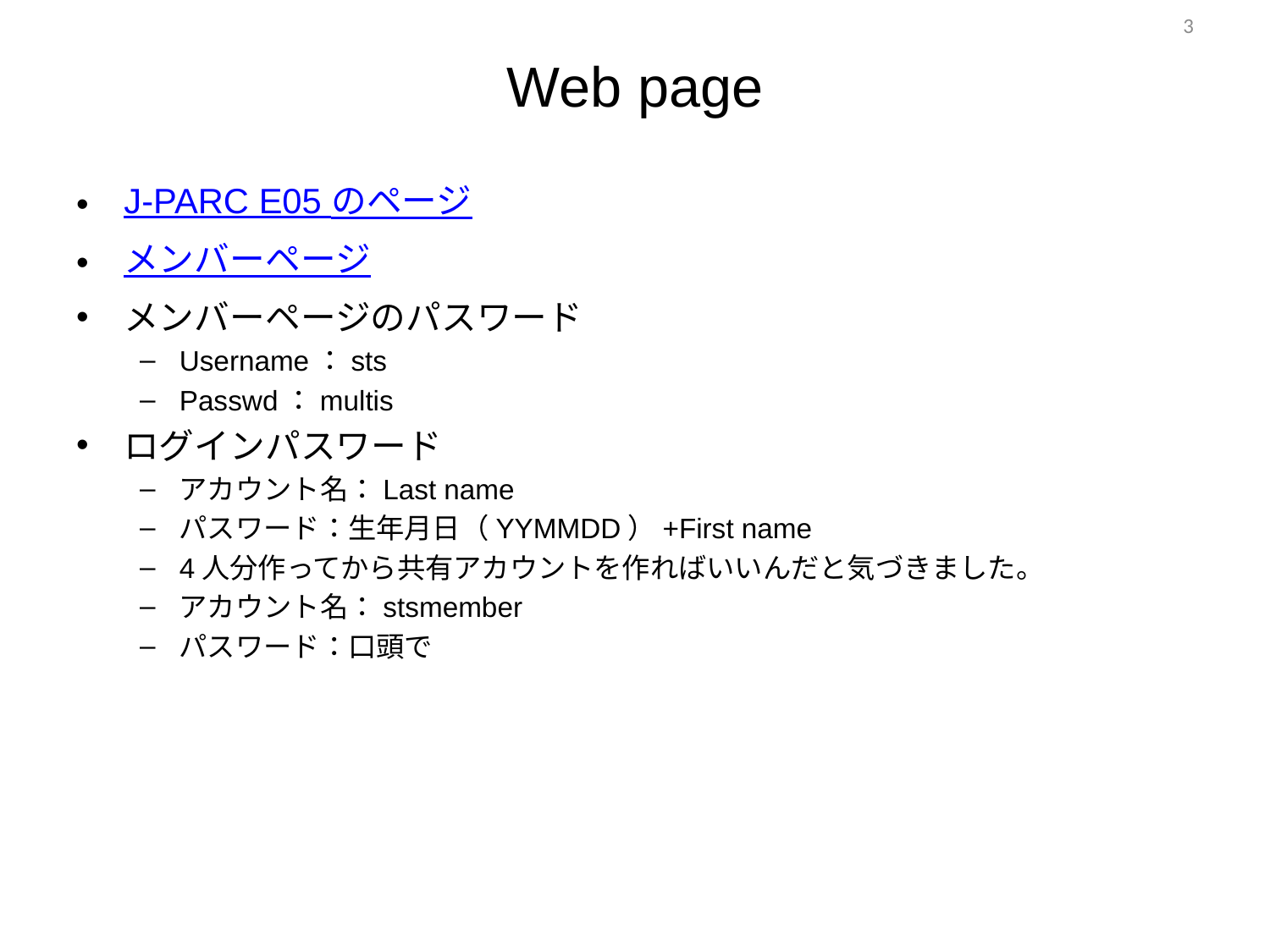

3
# Web page
J-PARC E05 のページ
メンバーページ
メンバーページのパスワード
Username：sts
Passwd：multis
ログインパスワード
アカウント名：Last name
パスワード：生年月日（YYMMDD）+First name
4人分作ってから共有アカウントを作ればいいんだと気づきました。
アカウント名：stsmember
パスワード：口頭で